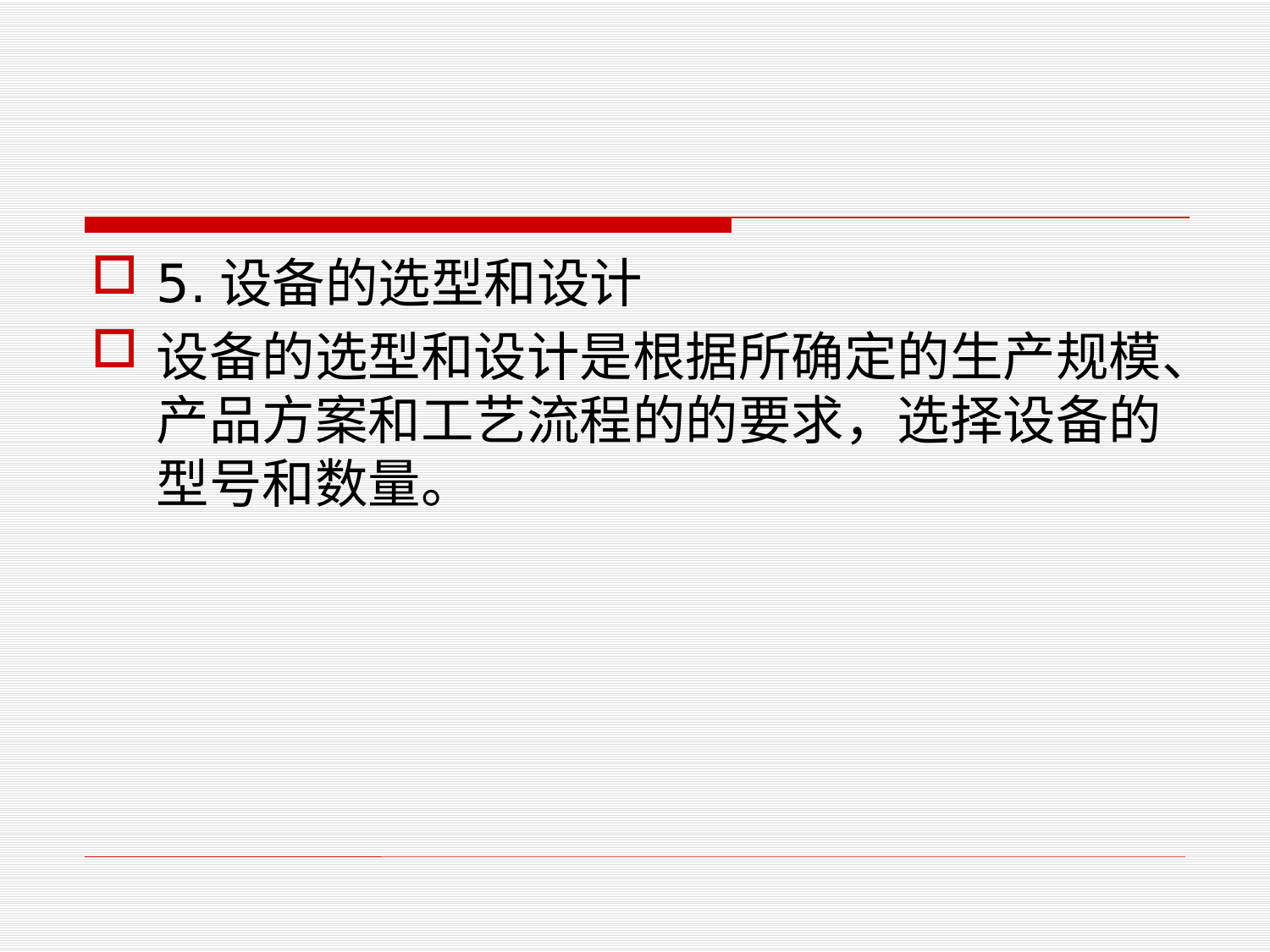

#
5.设备的选型和设计
设备的选型和设计是根据所确定的生产规模、产品方案和工艺流程的的要求，选择设备的型号和数量。